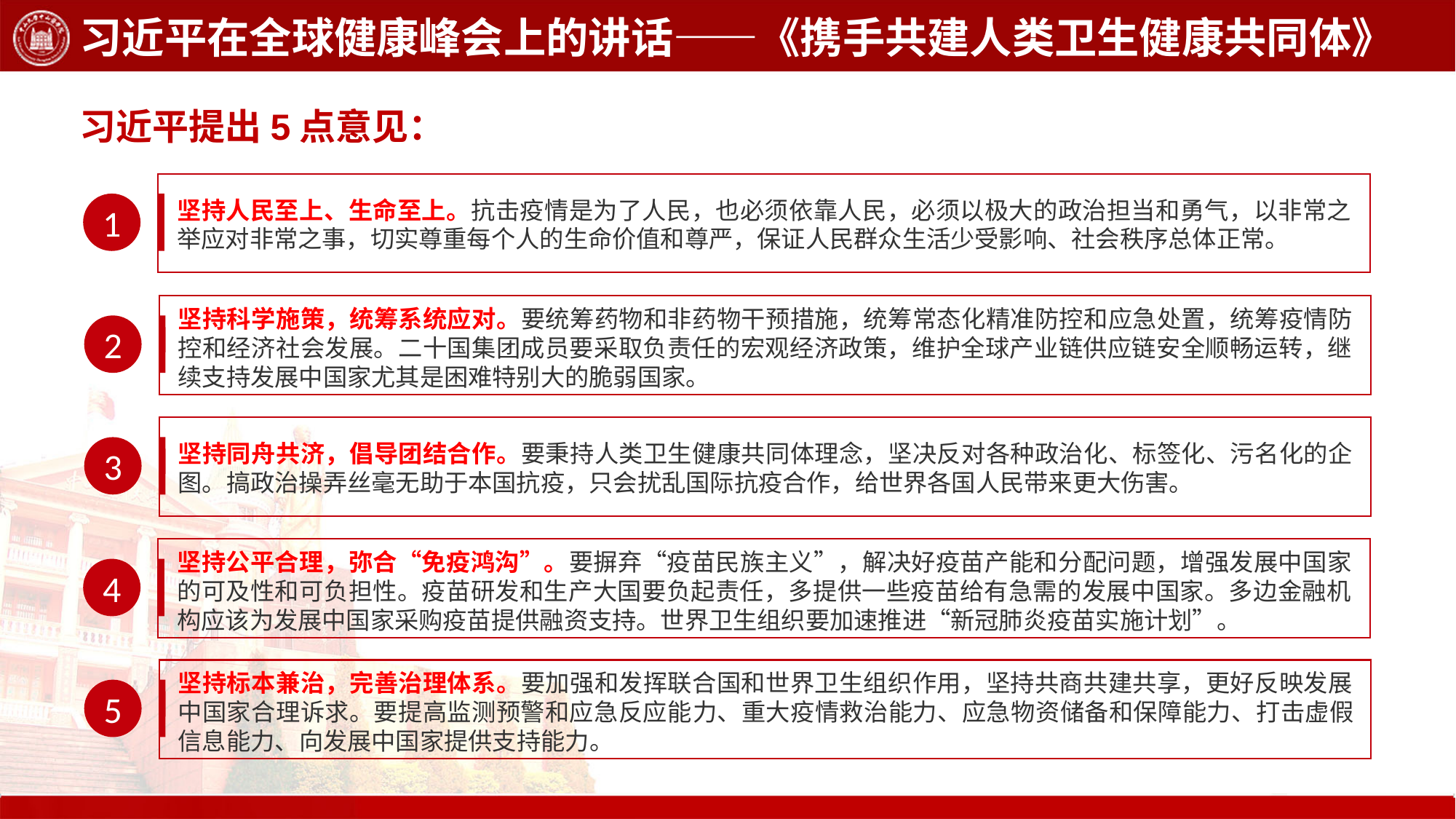

习近平在全球健康峰会上的讲话——《携手共建人类卫生健康共同体》
习近平提出5点意见：

1

坚持人民至上、生命至上。抗击疫情是为了人民，也必须依靠人民，必须以极大的政治担当和勇气，以非常之举应对非常之事，切实尊重每个人的生命价值和尊严，保证人民群众生活少受影响、社会秩序总体正常。

2

坚持科学施策，统筹系统应对。要统筹药物和非药物干预措施，统筹常态化精准防控和应急处置，统筹疫情防控和经济社会发展。二十国集团成员要采取负责任的宏观经济政策，维护全球产业链供应链安全顺畅运转，继续支持发展中国家尤其是困难特别大的脆弱国家。

3

坚持同舟共济，倡导团结合作。要秉持人类卫生健康共同体理念，坚决反对各种政治化、标签化、污名化的企图。搞政治操弄丝毫无助于本国抗疫，只会扰乱国际抗疫合作，给世界各国人民带来更大伤害。

4

坚持公平合理，弥合“免疫鸿沟”。要摒弃“疫苗民族主义”，解决好疫苗产能和分配问题，增强发展中国家的可及性和可负担性。疫苗研发和生产大国要负起责任，多提供一些疫苗给有急需的发展中国家。多边金融机构应该为发展中国家采购疫苗提供融资支持。世界卫生组织要加速推进“新冠肺炎疫苗实施计划”。

5

坚持标本兼治，完善治理体系。要加强和发挥联合国和世界卫生组织作用，坚持共商共建共享，更好反映发展中国家合理诉求。要提高监测预警和应急反应能力、重大疫情救治能力、应急物资储备和保障能力、打击虚假信息能力、向发展中国家提供支持能力。